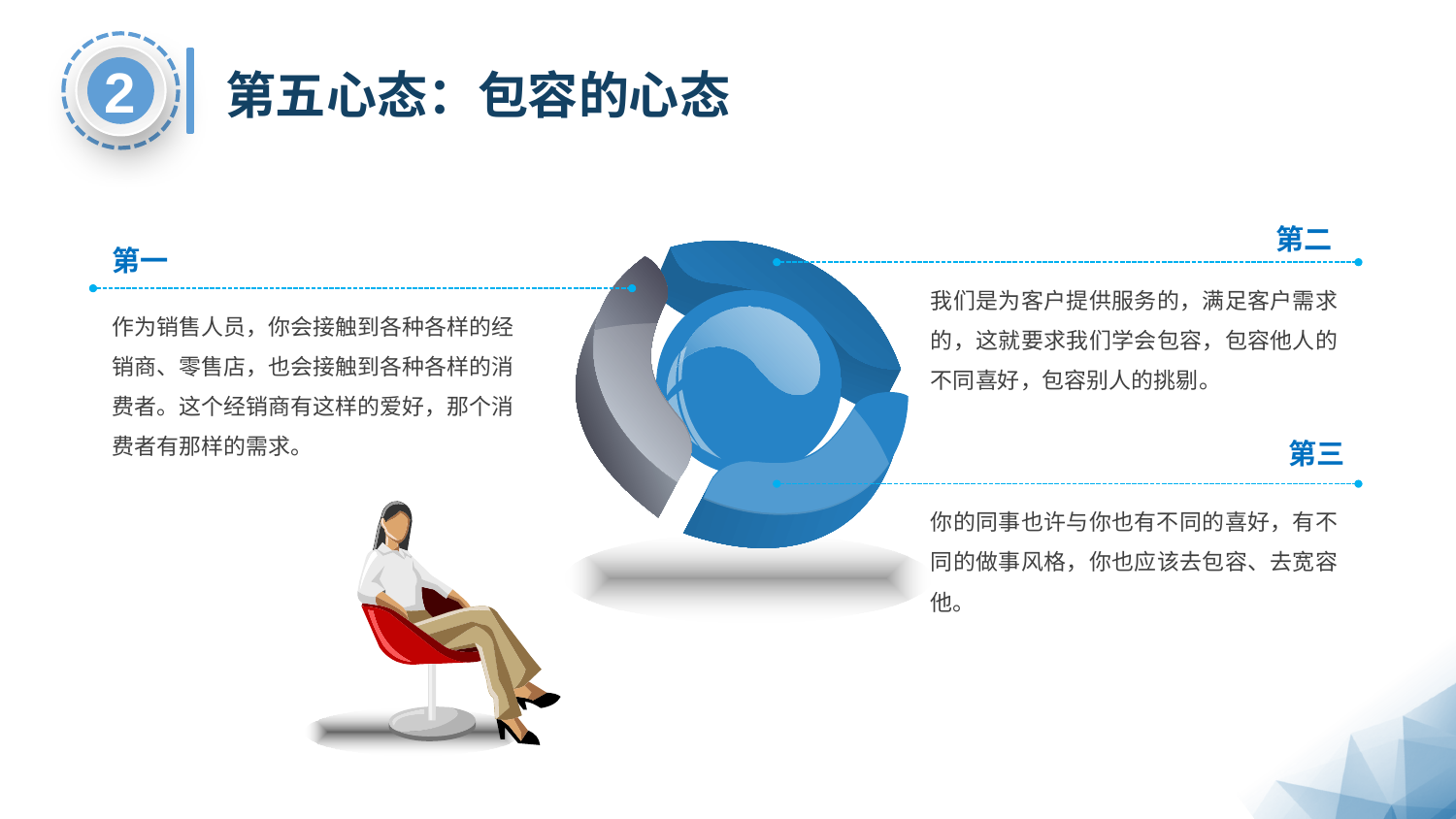

第五心态：包容的心态
第二
第一

我们是为客户提供服务的，满足客户需求的，这就要求我们学会包容，包容他人的不同喜好，包容别人的挑剔。

作为销售人员，你会接触到各种各样的经销商、零售店，也会接触到各种各样的消费者。这个经销商有这样的爱好，那个消费者有那样的需求。

第三
你的同事也许与你也有不同的喜好，有不同的做事风格，你也应该去包容、去宽容他。